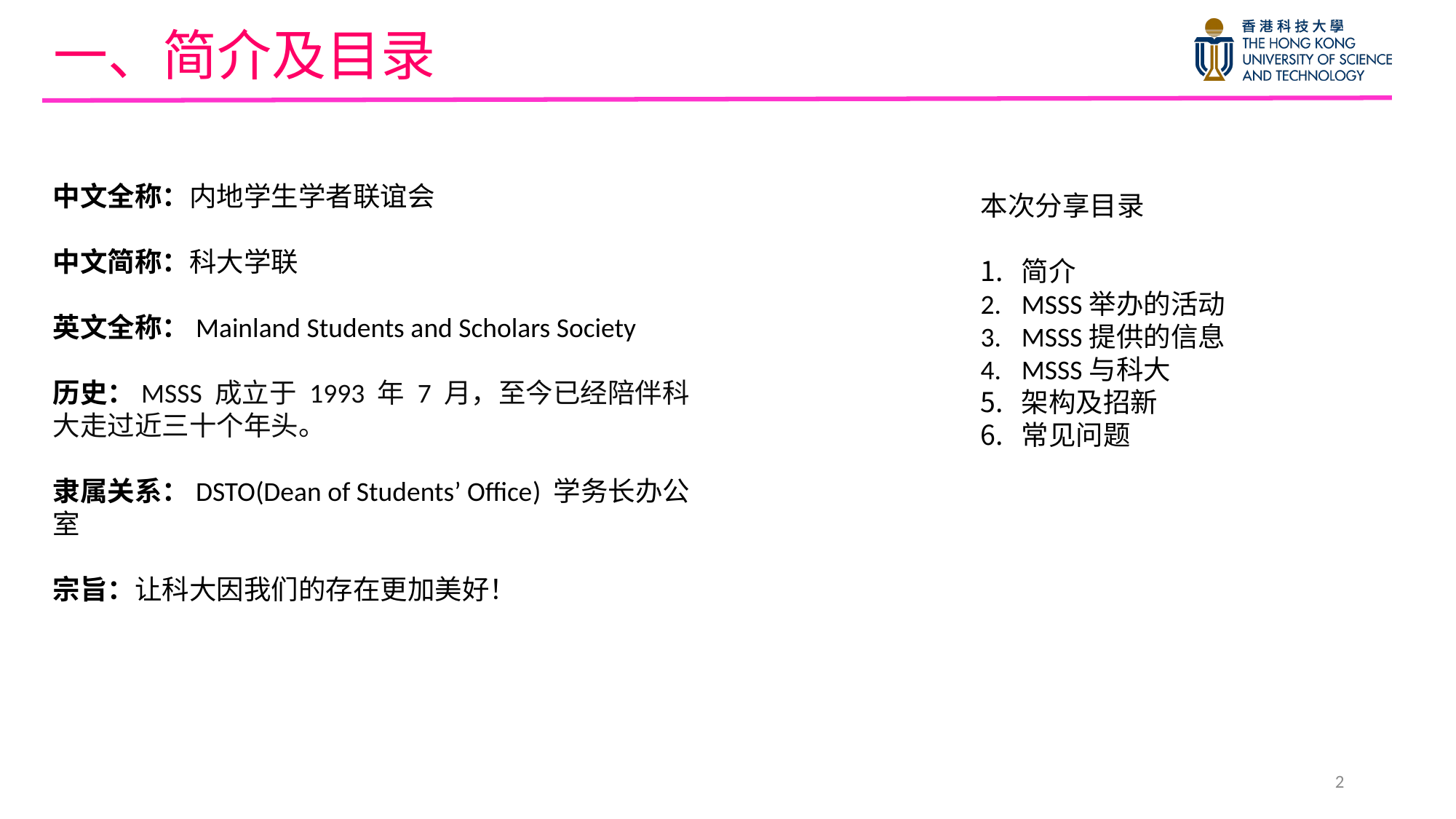

# 一、简介及目录
中文全称：内地学生学者联谊会

中文简称：科大学联

英文全称：Mainland Students and Scholars Society

历史：MSSS 成立于 1993 年 7 月，至今已经陪伴科大走过近三十个年头。

隶属关系：DSTO(Dean of Students’ Office) 学务长办公室

宗旨：让科大因我们的存在更加美好！

本次分享目录

简介
MSSS举办的活动
MSSS提供的信息
MSSS与科大
架构及招新
常见问题
2